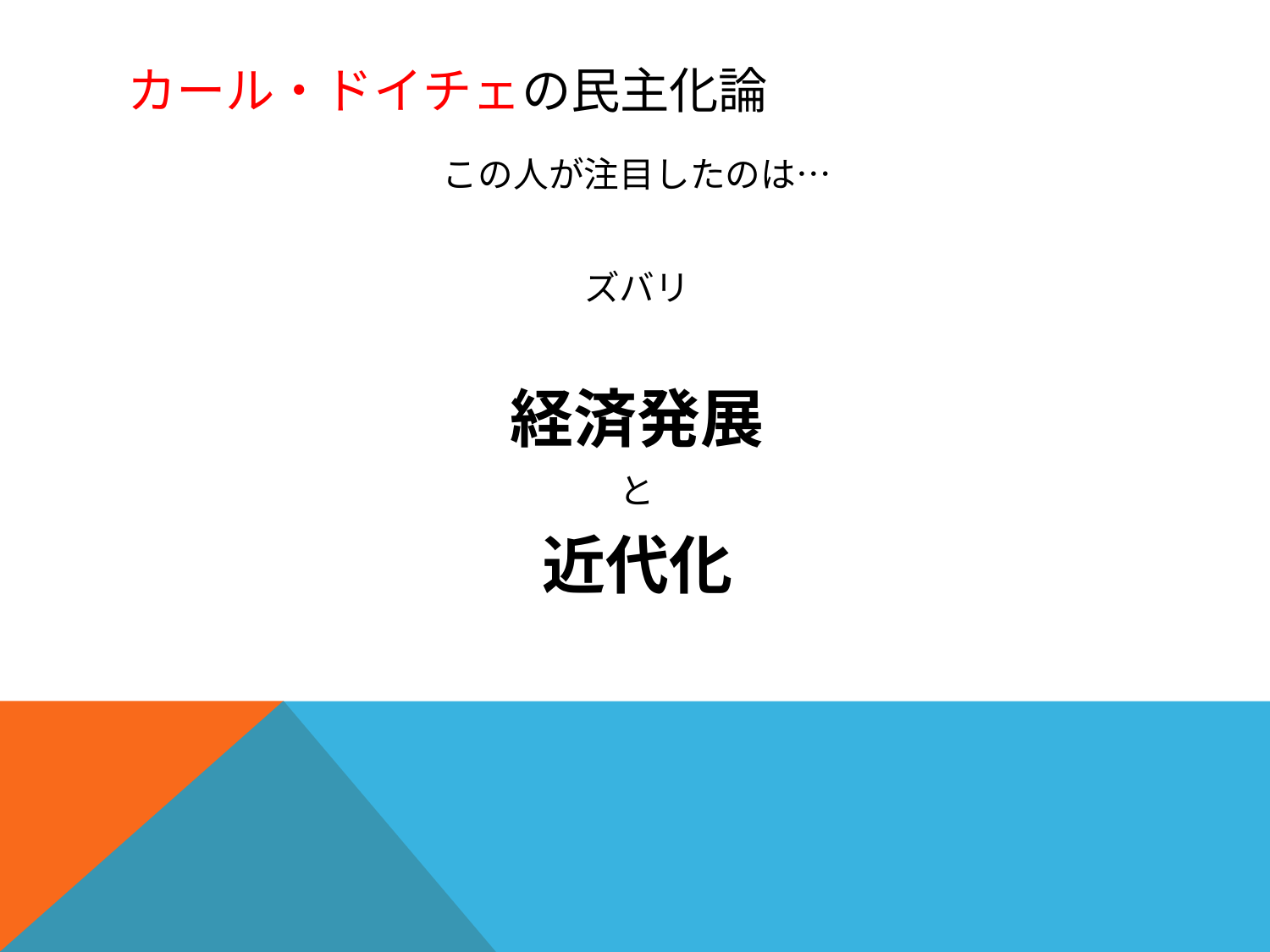

# カール・ドイチェの民主化論
この人が注目したのは…

ズバリ

経済発展
と
近代化